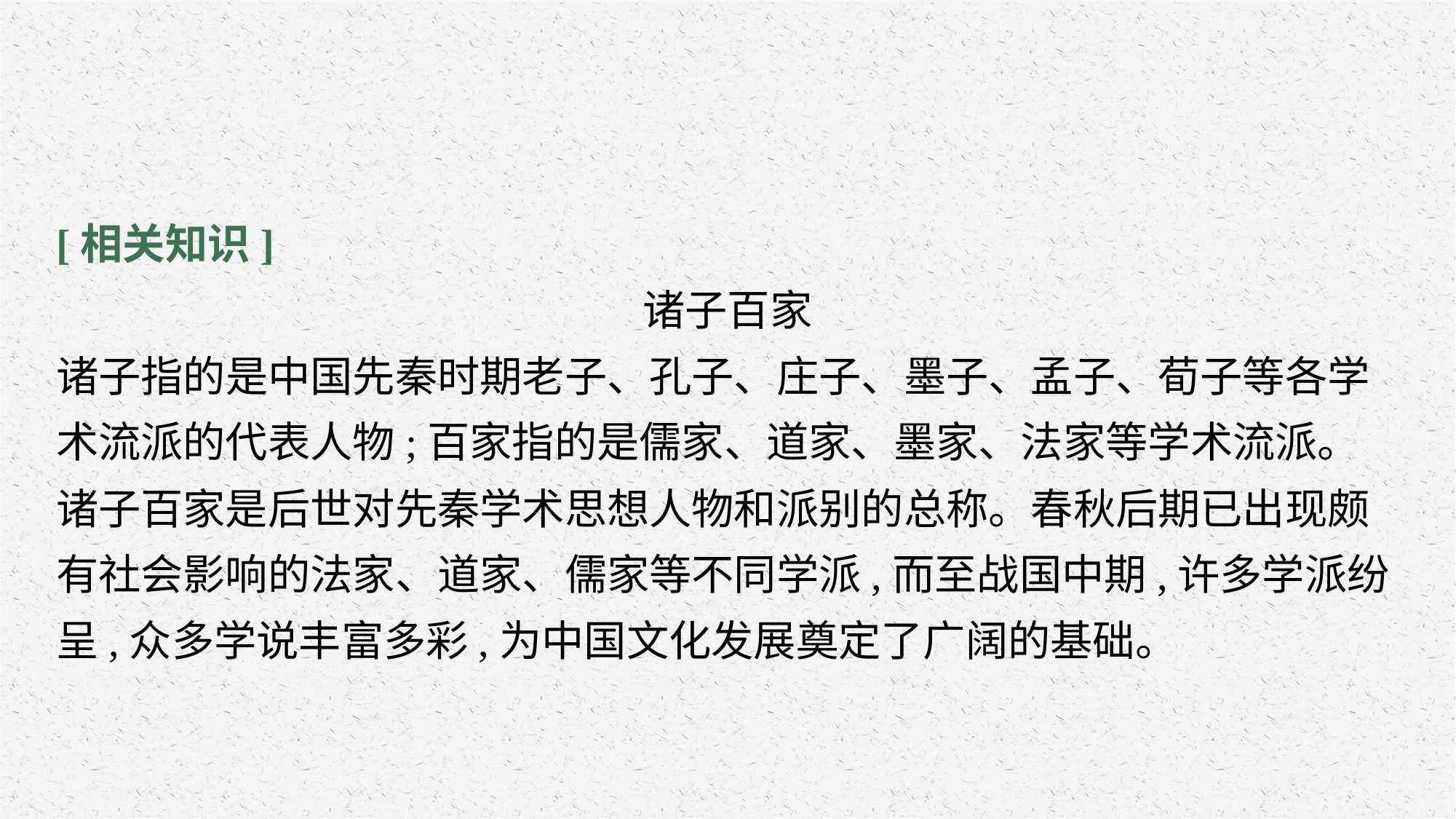

[相关知识]
诸子百家
诸子指的是中国先秦时期老子、孔子、庄子、墨子、孟子、荀子等各学术流派的代表人物;百家指的是儒家、道家、墨家、法家等学术流派。诸子百家是后世对先秦学术思想人物和派别的总称。春秋后期已出现颇有社会影响的法家、道家、儒家等不同学派,而至战国中期,许多学派纷呈,众多学说丰富多彩,为中国文化发展奠定了广阔的基础。